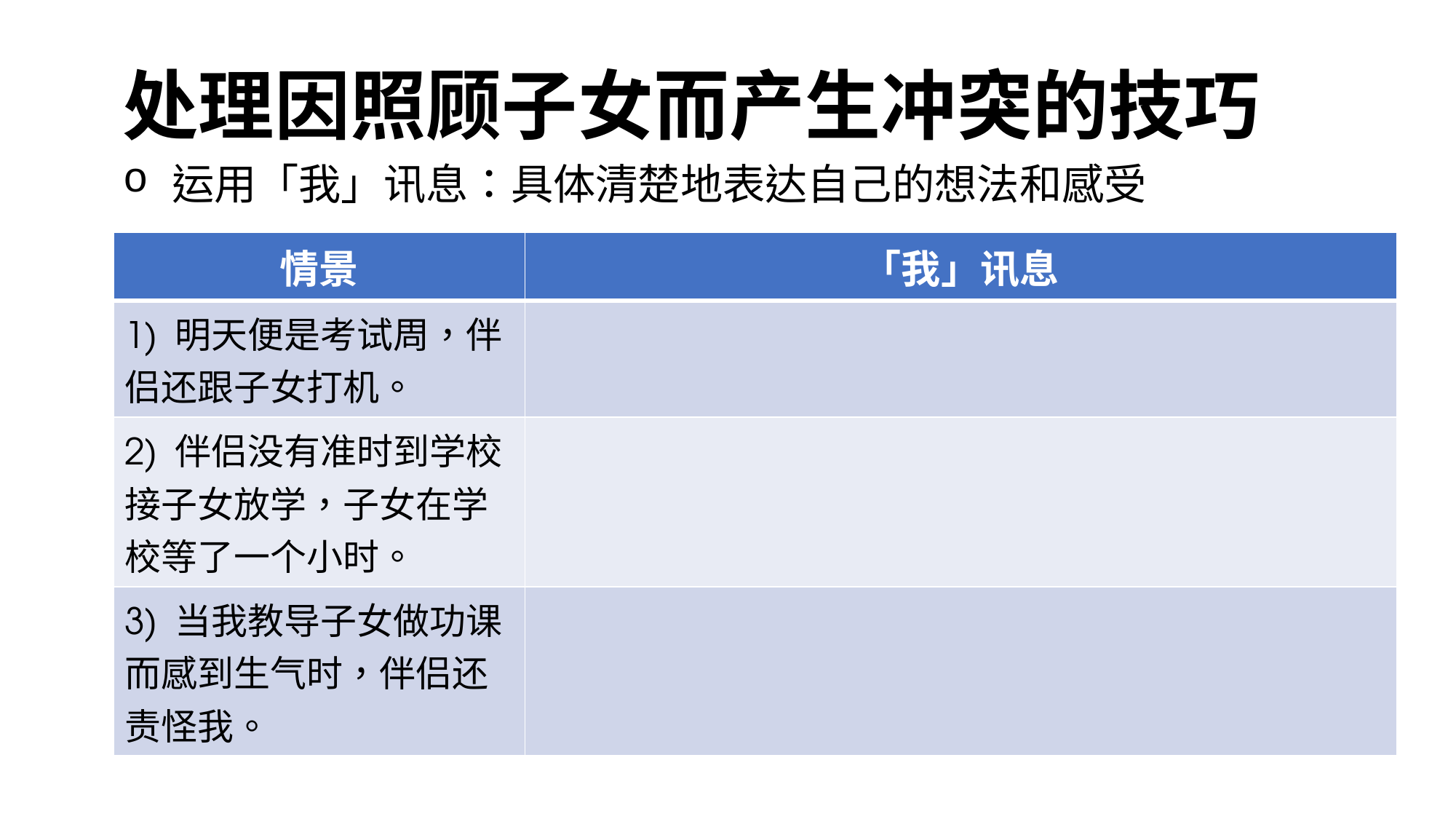

# 处理因照顾子女而产生冲突的技巧
 运用「我」讯息：具体清楚地表达自己的想法和感受
| 情景 | 「我」讯息 |
| --- | --- |
| 1) 明天便是考试周，伴侣还跟子女打机。 |  |
| 2) 伴侣没有准时到学校接子女放学，子女在学校等了一个小时。 |  |
| 3) 当我教导子女做功课而感到生气时，伴侣还责怪我。 |  |